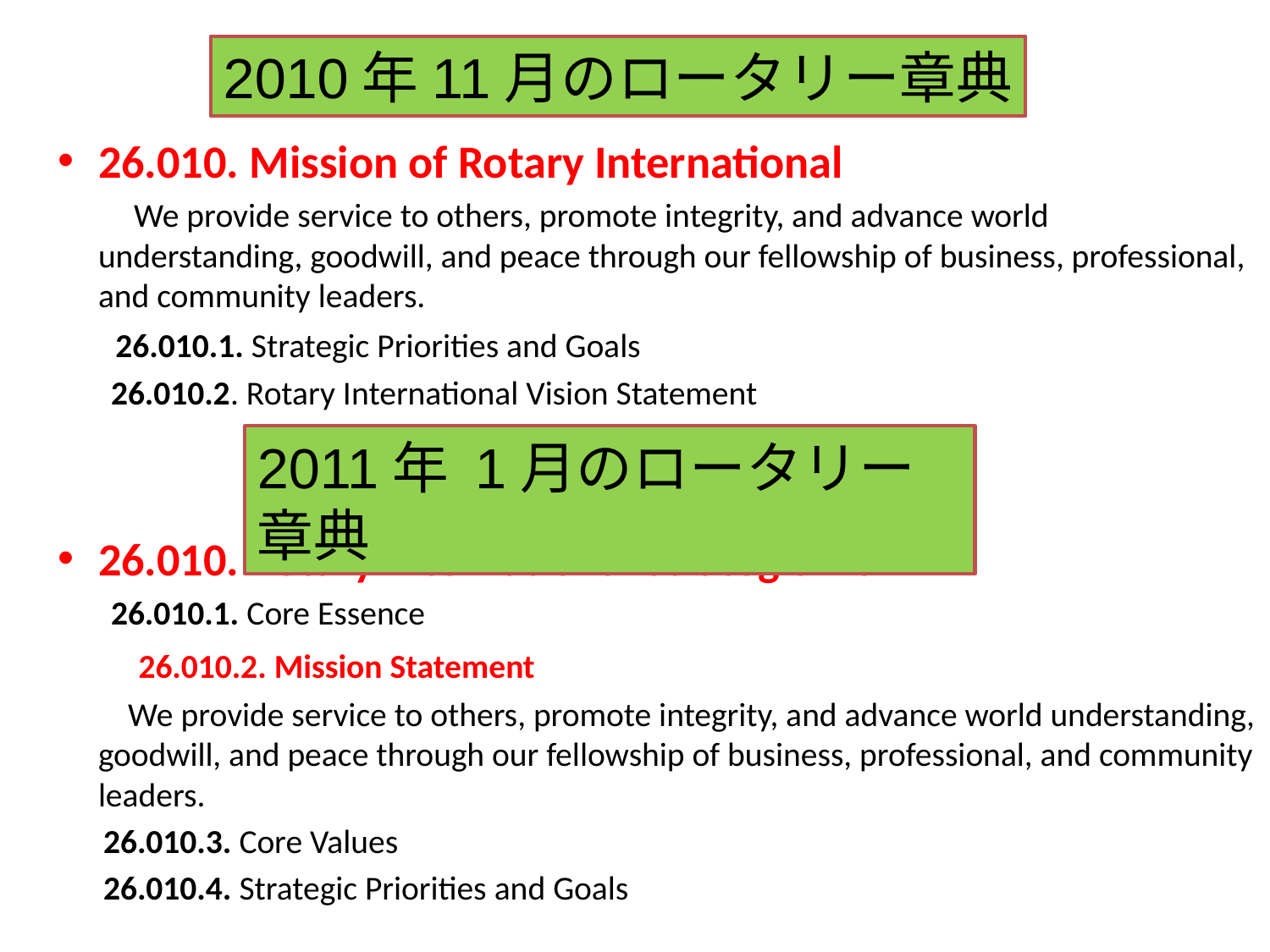

2010年11月のロータリー章典
26.010. Mission of Rotary International
          We provide service to others, promote integrity, and advance world understanding, goodwill, and peace through our fellowship of business, professional, and community leaders.
       26.010.1. Strategic Priorities and Goals
       26.010.2. Rotary International Vision Statement

26.010. Rotary International Strategic Plan
       26.010.1. Core Essence
　　 26.010.2. Mission Statement
          We provide service to others, promote integrity, and advance world understanding, goodwill, and peace through our fellowship of business, professional, and community leaders.
      26.010.3. Core Values
      26.010.4. Strategic Priorities and Goals

2011年 1月のロータリー章典